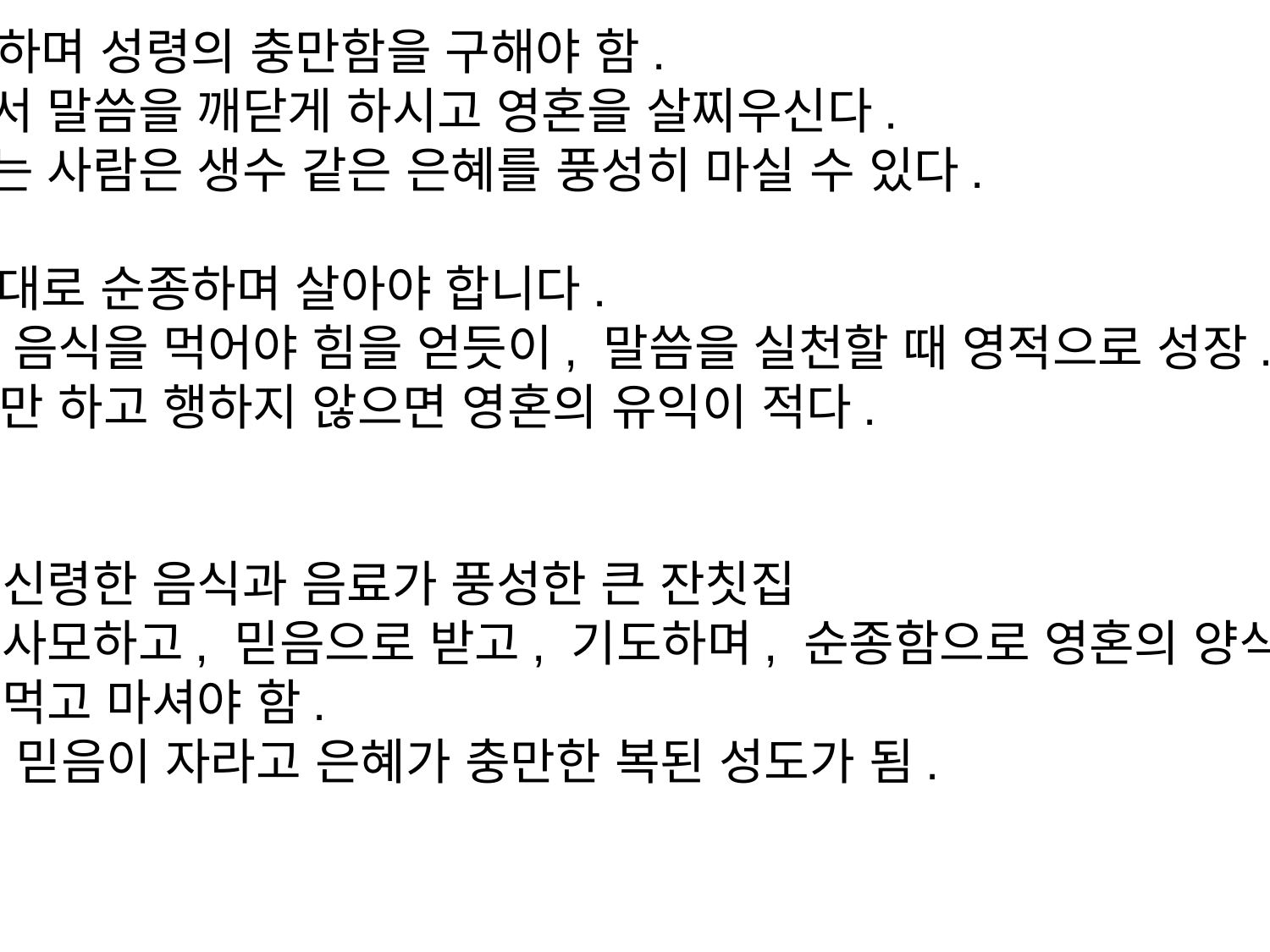

3 기도하며 성령의 충만함을 구해야 함.
성령께서 말씀을 깨닫게 하시고 영혼을 살찌우신다.
기도하는 사람은 생수 같은 은혜를 풍성히 마실 수 있다.

4 말씀대로 순종하며 살아야 합니다.
☛좋은 음식을 먹어야 힘을 얻듯이, 말씀을 실천할 때 영적으로 성장.
☛듣기만 하고 행하지 않으면 영혼의 유익이 적다.

결론
교회는 신령한 음식과 음료가 풍성한 큰 잔칫집
말씀을 사모하고, 믿음으로 받고, 기도하며, 순종함으로 영혼의 양식을 풍성히 먹고 마셔야 함.
그럴 때 믿음이 자라고 은혜가 충만한 복된 성도가 됨.